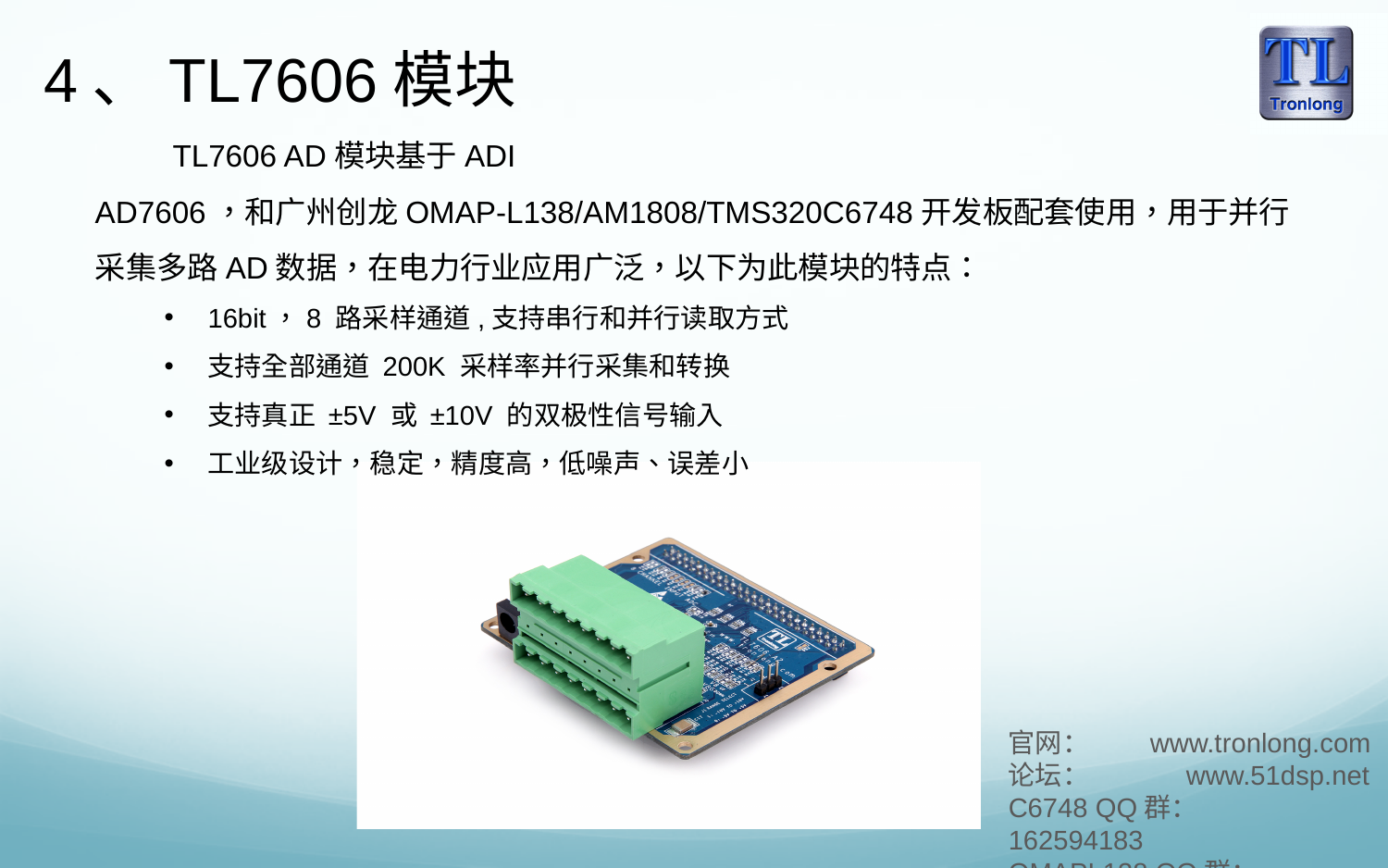

4、TL7606模块
        TL7606 AD模块基于ADI AD7606，和广州创龙OMAP-L138/AM1808/TMS320C6748开发板配套使用，用于并行采集多路AD数据，在电力行业应用广泛，以下为此模块的特点：
16bit，8 路采样通道,支持串行和并行读取方式
支持全部通道 200K 采样率并行采集和转换
支持真正 ±5V 或 ±10V 的双极性信号输入
工业级设计，稳定，精度高，低噪声、误差小